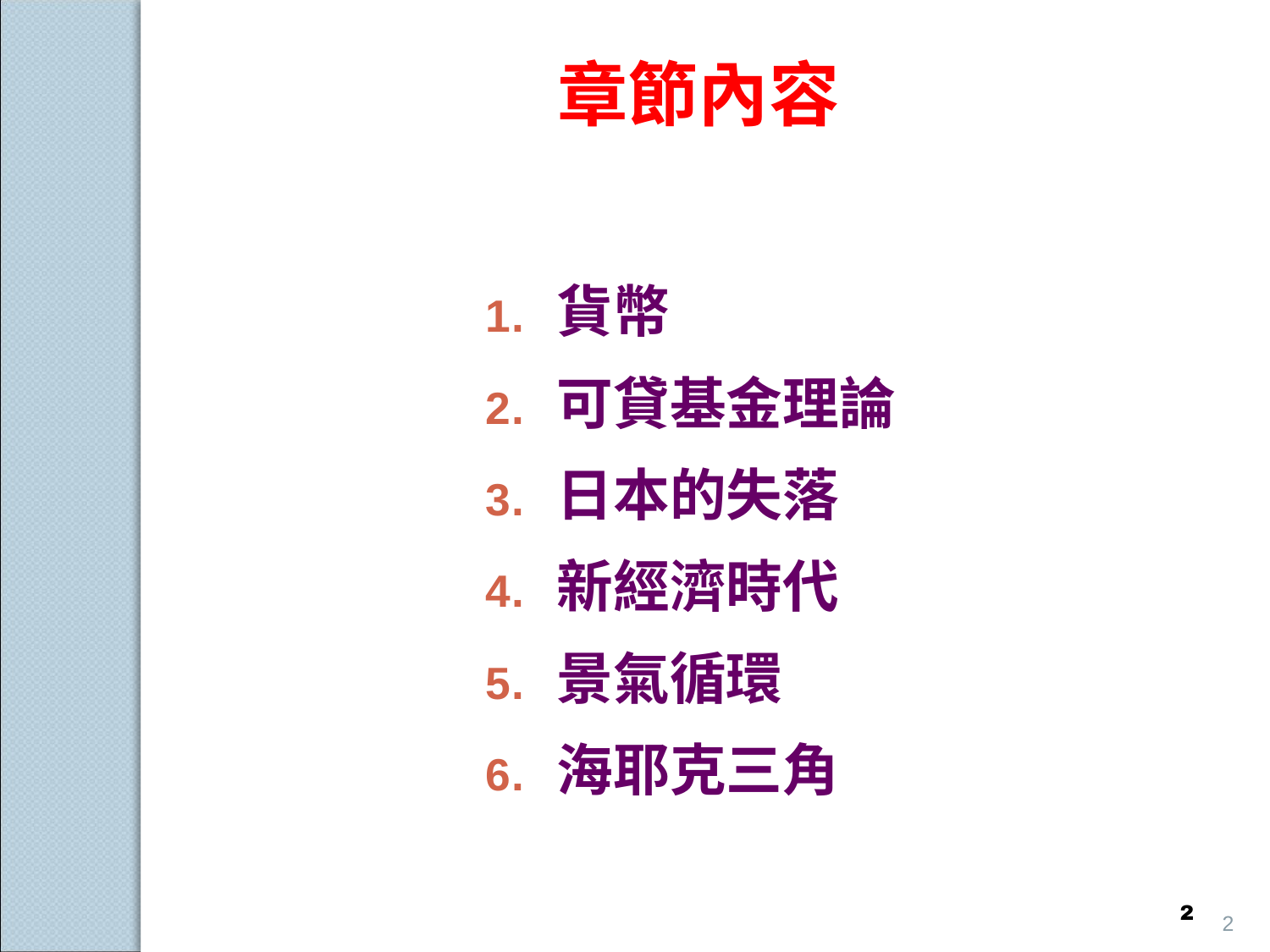

章節內容
貨幣
可貸基金理論
日本的失落
新經濟時代
景氣循環
海耶克三角
2
2